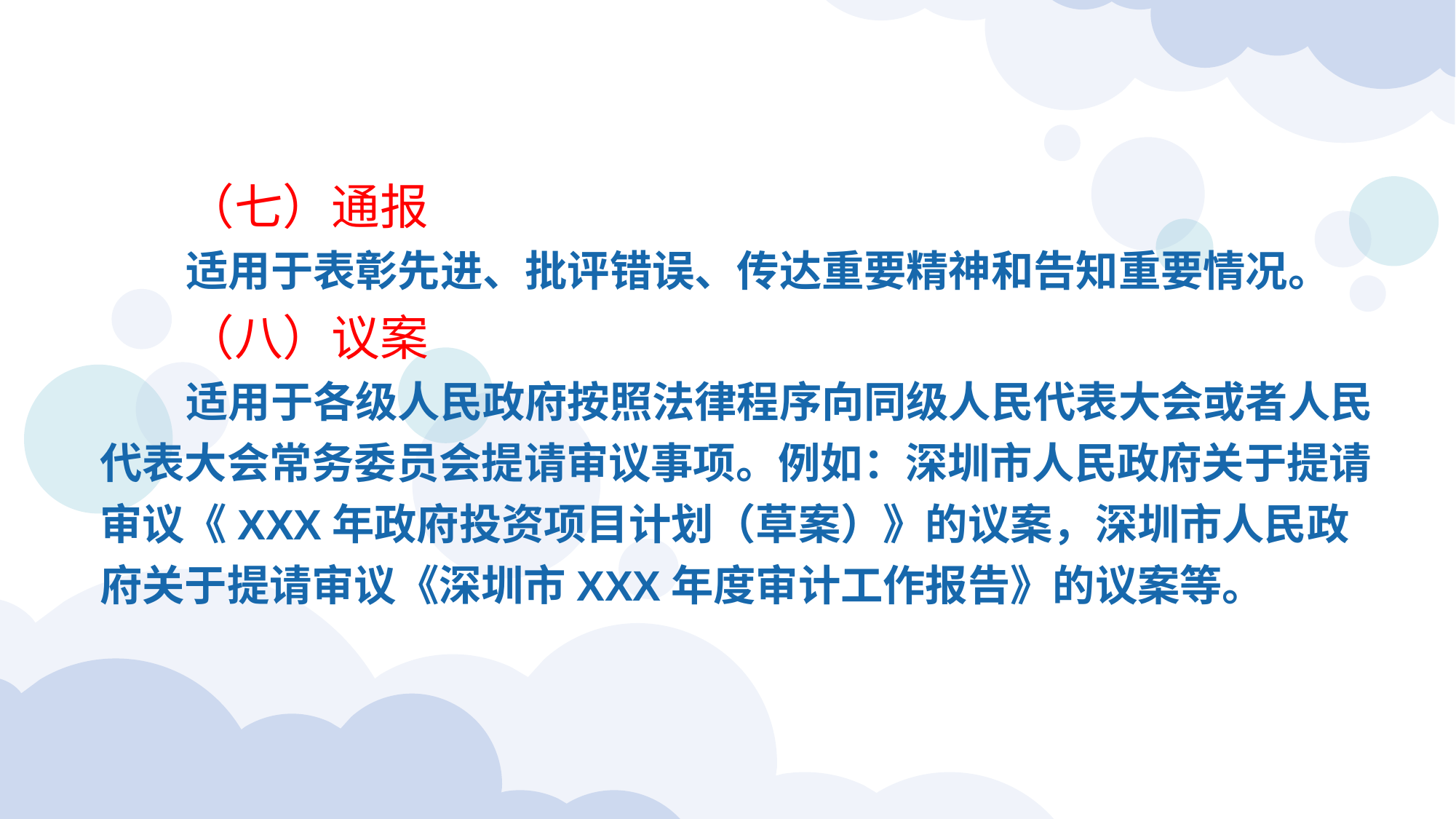

（七）通报
适用于表彰先进、批评错误、传达重要精神和告知重要情况。
（八）议案
适用于各级人民政府按照法律程序向同级人民代表大会或者人民代表大会常务委员会提请审议事项。例如：深圳市人民政府关于提请审议《XXX年政府投资项目计划（草案）》的议案，深圳市人民政府关于提请审议《深圳市XXX年度审计工作报告》的议案等。